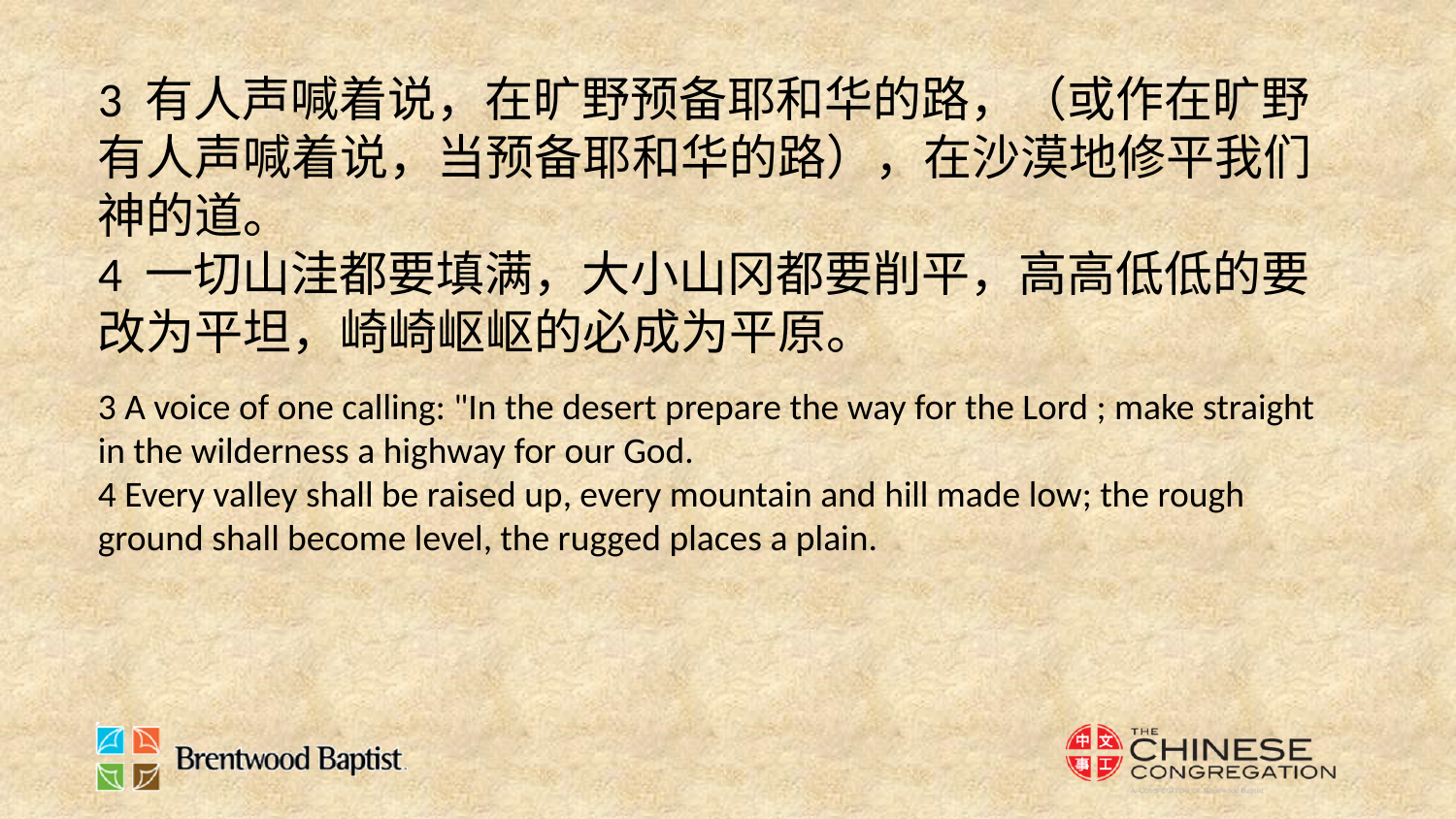

3 有人声喊着说，在旷野预备耶和华的路，（或作在旷野有人声喊着说，当预备耶和华的路），在沙漠地修平我们神的道。
4 一切山洼都要填满，大小山冈都要削平，高高低低的要改为平坦，崎崎岖岖的必成为平原。

3 A voice of one calling: "In the desert prepare the way for the Lord ; make straight in the wilderness a highway for our God.
4 Every valley shall be raised up, every mountain and hill made low; the rough ground shall become level, the rugged places a plain.